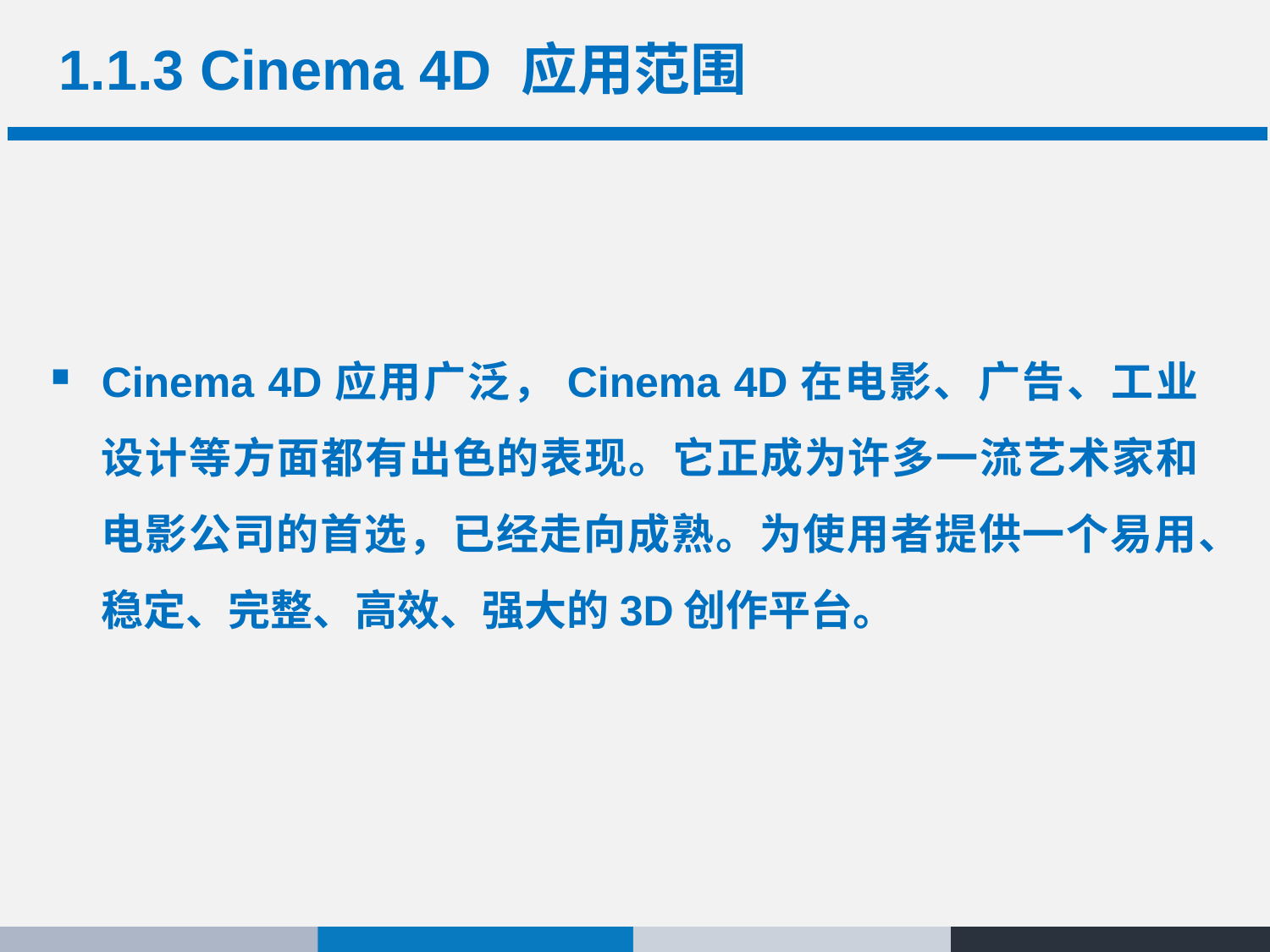

# 1.1.3 Cinema 4D 应用范围
Cinema 4D应用广泛，Cinema 4D在电影、广告、工业设计等方面都有出色的表现。它正成为许多一流艺术家和电影公司的首选，已经走向成熟。为使用者提供一个易用、稳定、完整、高效、强大的3D创作平台。